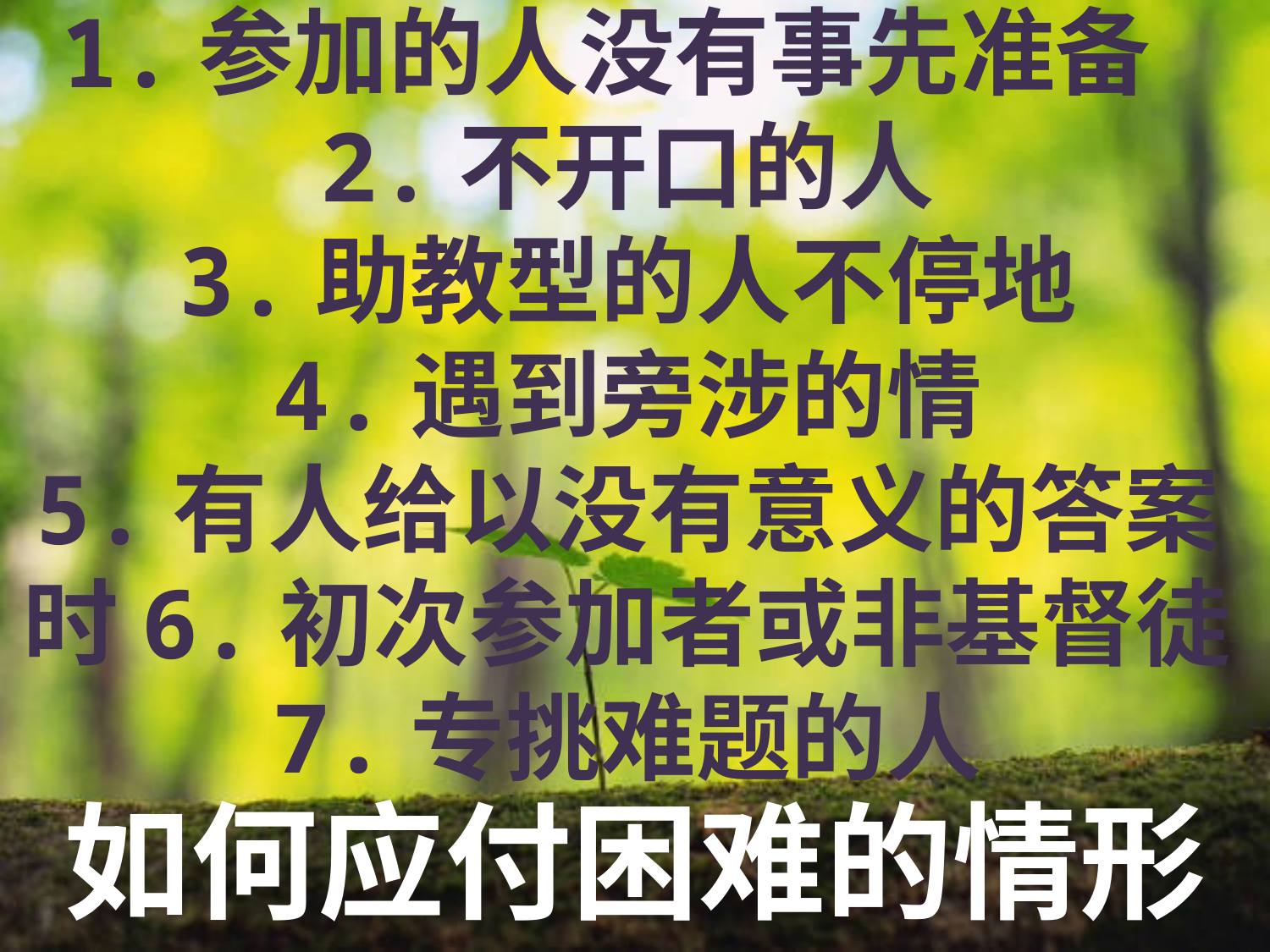

1.参加的人没有事先准备
2.不开口的人
3.助教型的人不停地
4.遇到旁涉的情
5.有人给以没有意义的答案时6.初次参加者或非基督徒
7.专挑难题的人

如何应付困难的情形